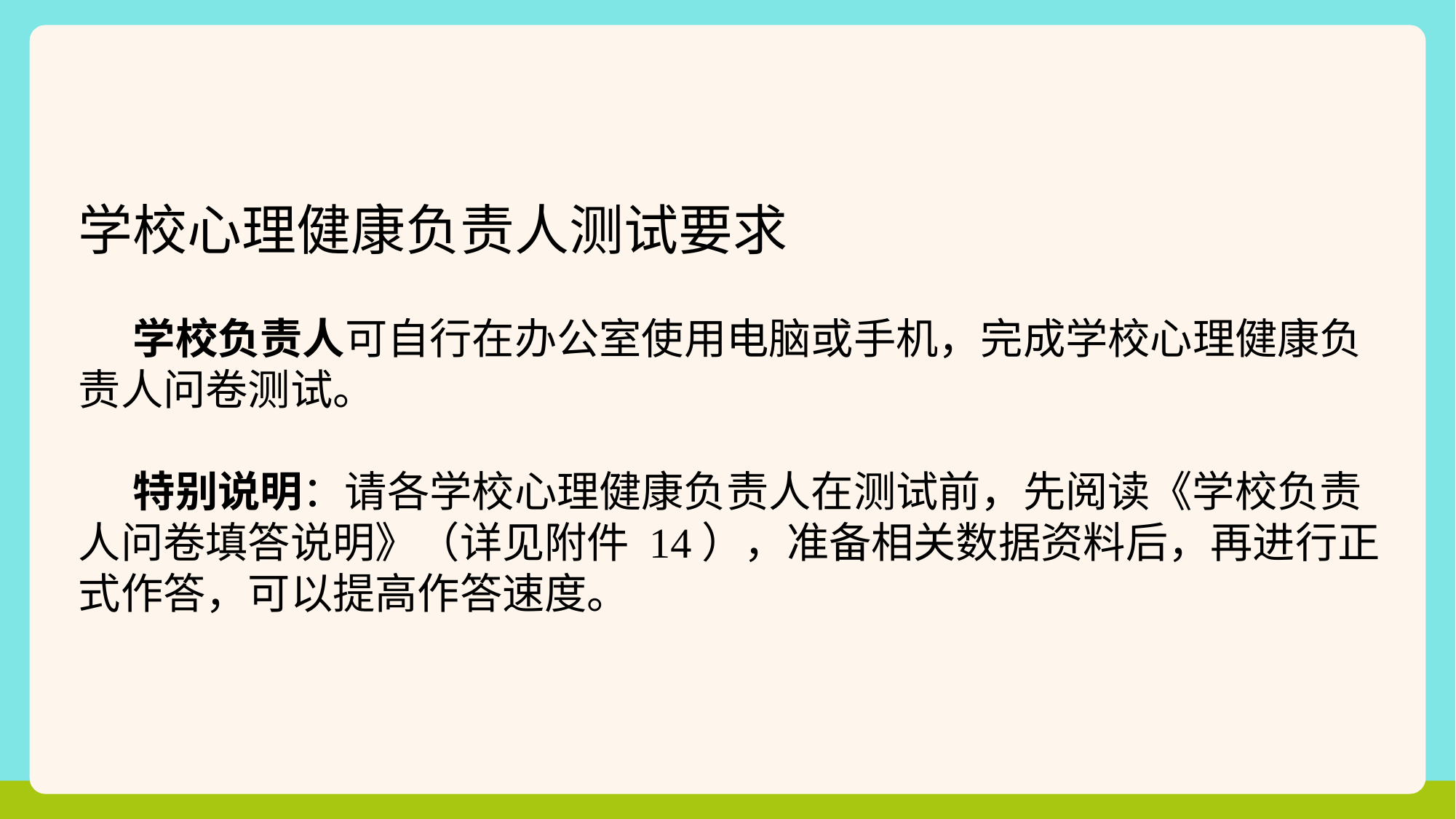

学校心理健康负责人测试要求

学校负责人可自行在办公室使用电脑或手机，完成学校心理健康负责人问卷测试。

特别说明：请各学校心理健康负责人在测试前，先阅读《学校负责人问卷填答说明》（详见附件 14），准备相关数据资料后，再进行正式作答，可以提高作答速度。